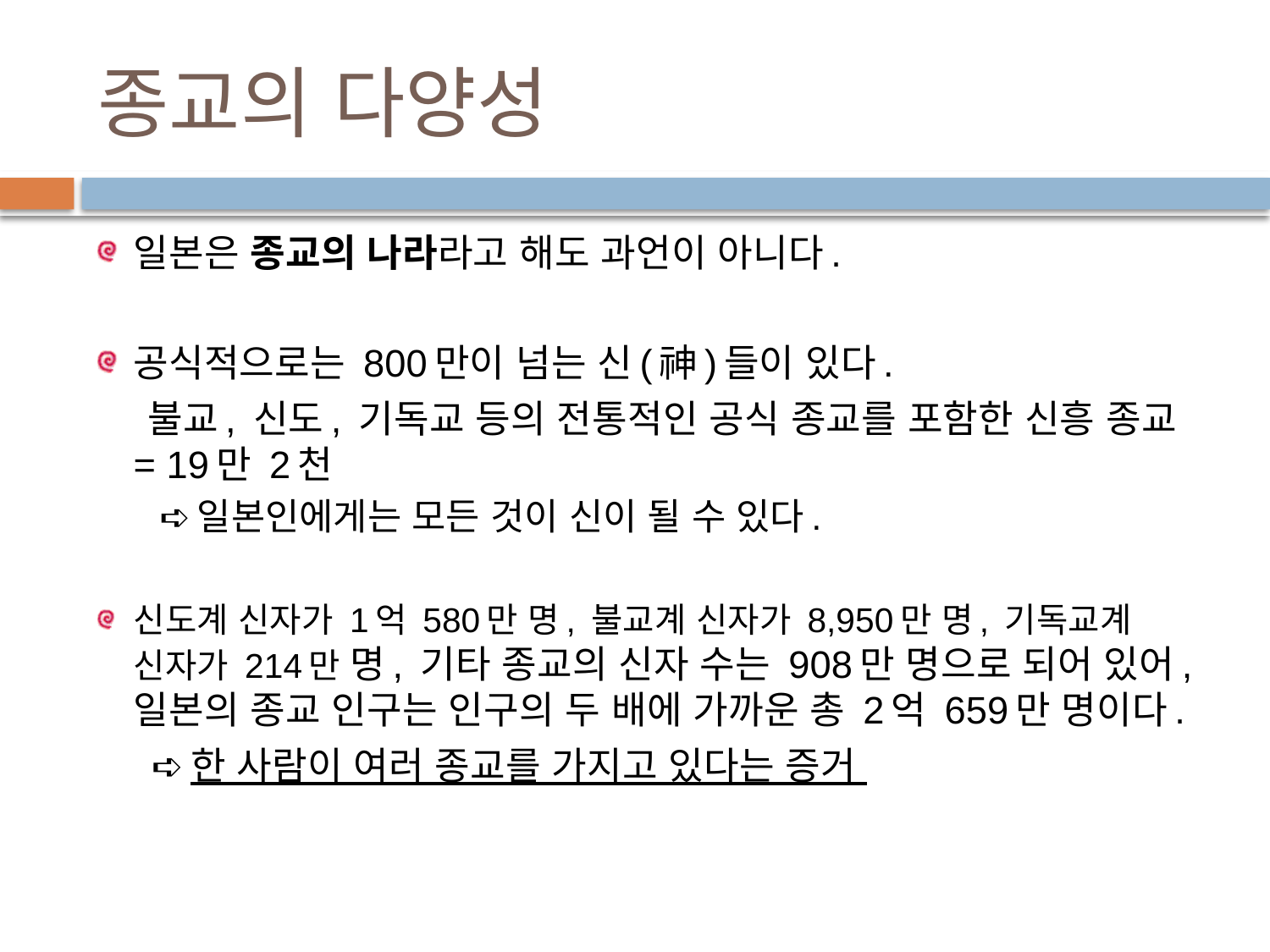

# 종교의 다양성
일본은 종교의 나라라고 해도 과언이 아니다.

공식적으로는 800만이 넘는 신(神)들이 있다.
    불교, 신도, 기독교 등의 전통적인 공식 종교를 포함한 신흥 종교 = 19만 2천
  ➪일본인에게는 모든 것이 신이 될 수 있다.

신도계 신자가 1억 580만 명, 불교계 신자가 8,950만 명, 기독교계 신자가 214만 명, 기타 종교의 신자 수는 908만 명으로 되어 있어, 일본의 종교 인구는 인구의 두 배에 가까운 총 2억 659만 명이다.
     ➪한 사람이 여러 종교를 가지고 있다는 증거